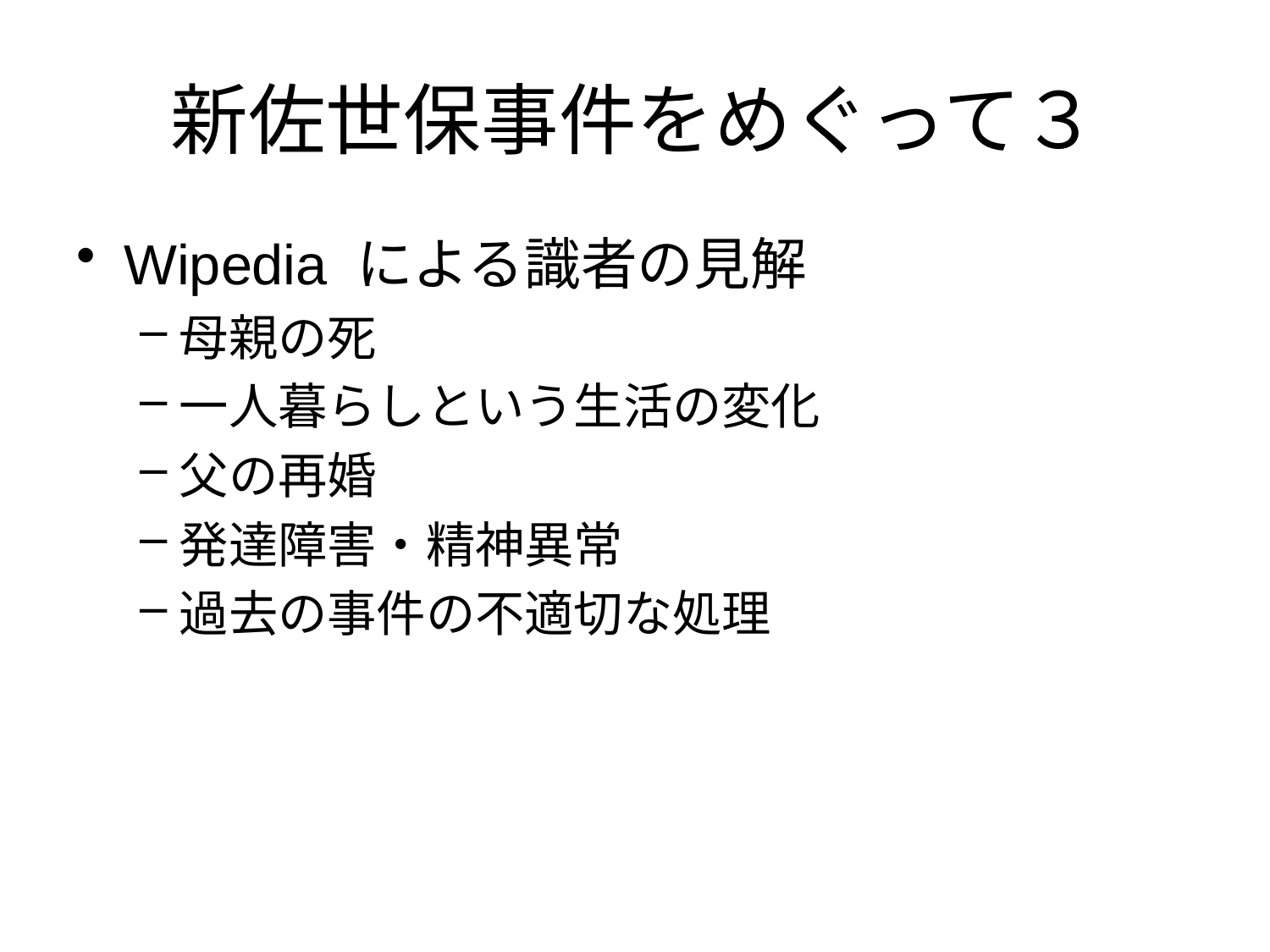

# 新佐世保事件をめぐって３
Wipedia による識者の見解
母親の死
一人暮らしという生活の変化
父の再婚
発達障害・精神異常
過去の事件の不適切な処理